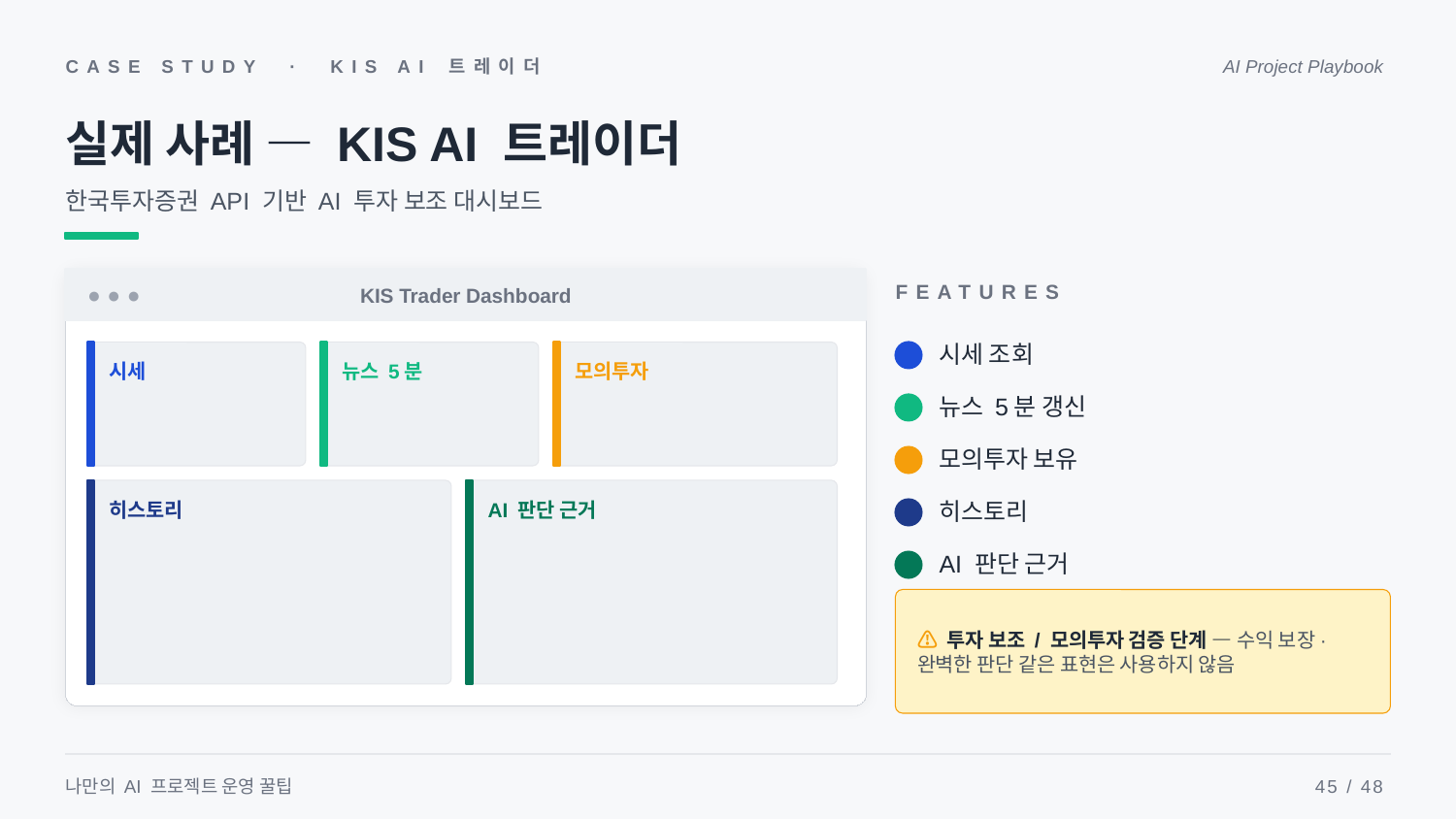

CASE STUDY  ·  KIS AI 트레이더
AI Project Playbook
실제 사례 — KIS AI 트레이더
한국투자증권 API 기반 AI 투자 보조 대시보드

FEATURES
● ● ●
KIS Trader Dashboard
시세 조회

뉴스 5분
시세
모의투자
뉴스 5분 갱신

모의투자 보유

히스토리
AI 판단 근거
히스토리

AI 판단 근거

⚠ 투자 보조 / 모의투자 검증 단계 — 수익 보장·완벽한 판단 같은 표현은 사용하지 않음

나만의 AI 프로젝트 운영 꿀팁
45 / 48